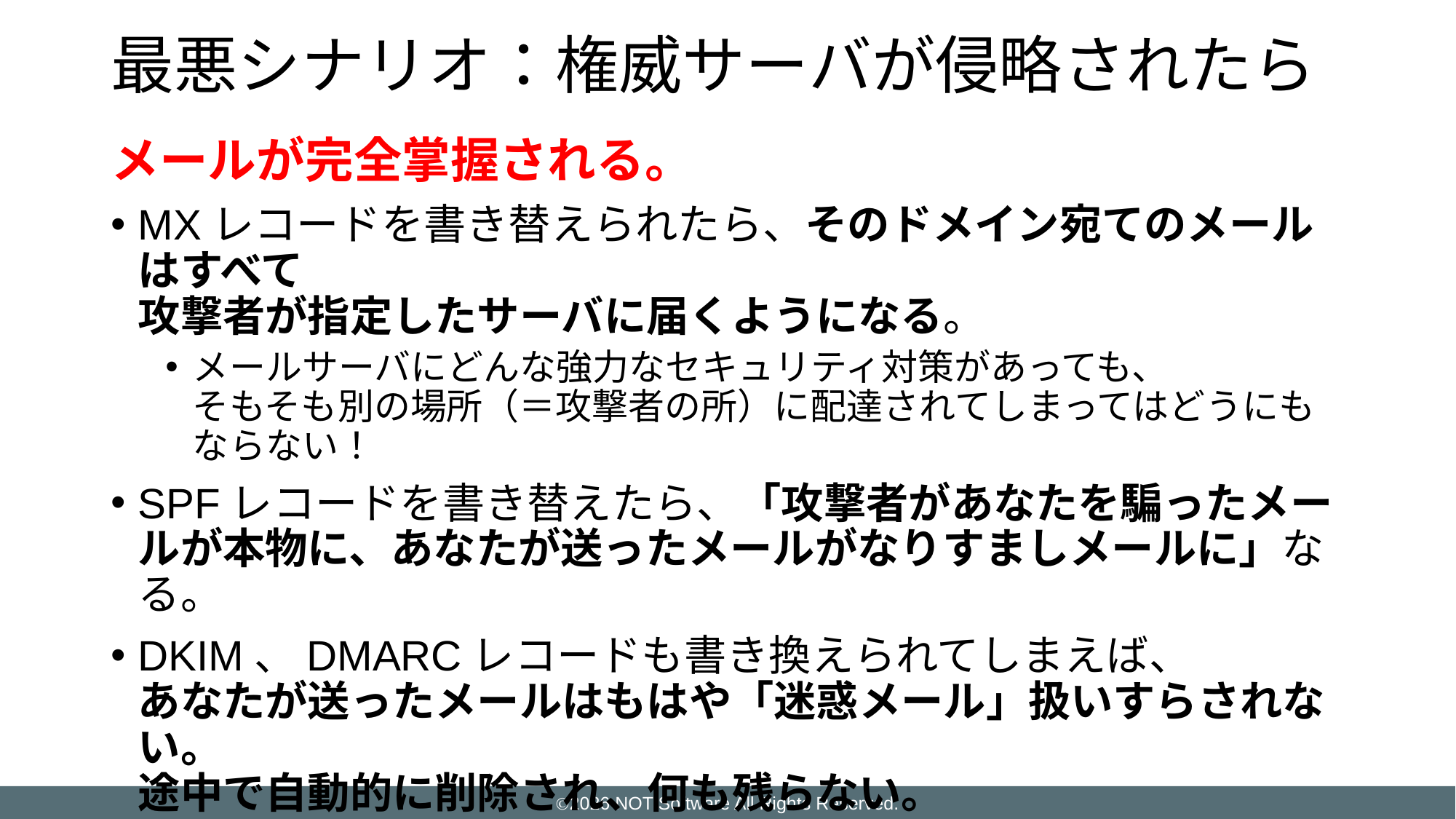

# 最悪シナリオ：権威サーバが侵略されたら
メールが完全掌握される。
MXレコードを書き替えられたら、そのドメイン宛てのメールはすべて
攻撃者が指定したサーバに届くようになる。
メールサーバにどんな強力なセキュリティ対策があっても、
そもそも別の場所（＝攻撃者の所）に配達されてしまってはどうにもならない！
SPFレコードを書き替えたら、「攻撃者があなたを騙ったメールが本物に、あなたが送ったメールがなりすましメールに」なる。
DKIM、DMARCレコードも書き換えられてしまえば、
あなたが送ったメールはもはや「迷惑メール」扱いすらされない。
途中で自動的に削除され、何も残らない。